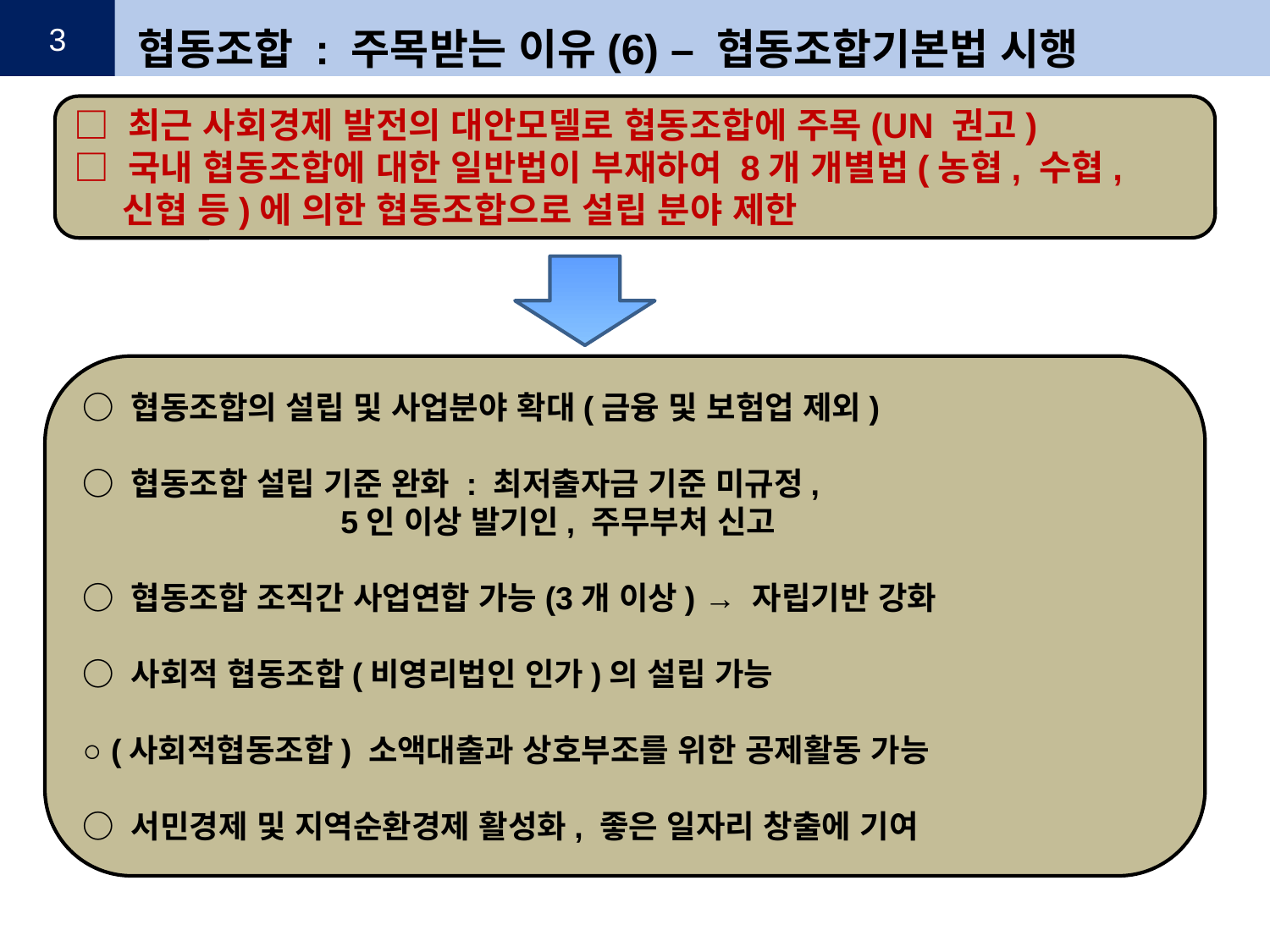

3

협동조합 : 주목받는 이유(6) – 협동조합기본법 시행
□ 최근 사회경제 발전의 대안모델로 협동조합에 주목(UN 권고)
□ 국내 협동조합에 대한 일반법이 부재하여 8개 개별법(농협, 수협,
    신협 등)에 의한 협동조합으로 설립 분야 제한

○ 협동조합의 설립 및 사업분야 확대(금융 및 보험업 제외)

○ 협동조합 설립 기준 완화 : 최저출자금 기준 미규정,
                             5인 이상 발기인, 주무부처 신고

○ 협동조합 조직간 사업연합 가능(3개 이상) → 자립기반 강화

○ 사회적 협동조합(비영리법인 인가)의 설립 가능

○ (사회적협동조합) 소액대출과 상호부조를 위한 공제활동 가능

○ 서민경제 및 지역순환경제 활성화, 좋은 일자리 창출에 기여